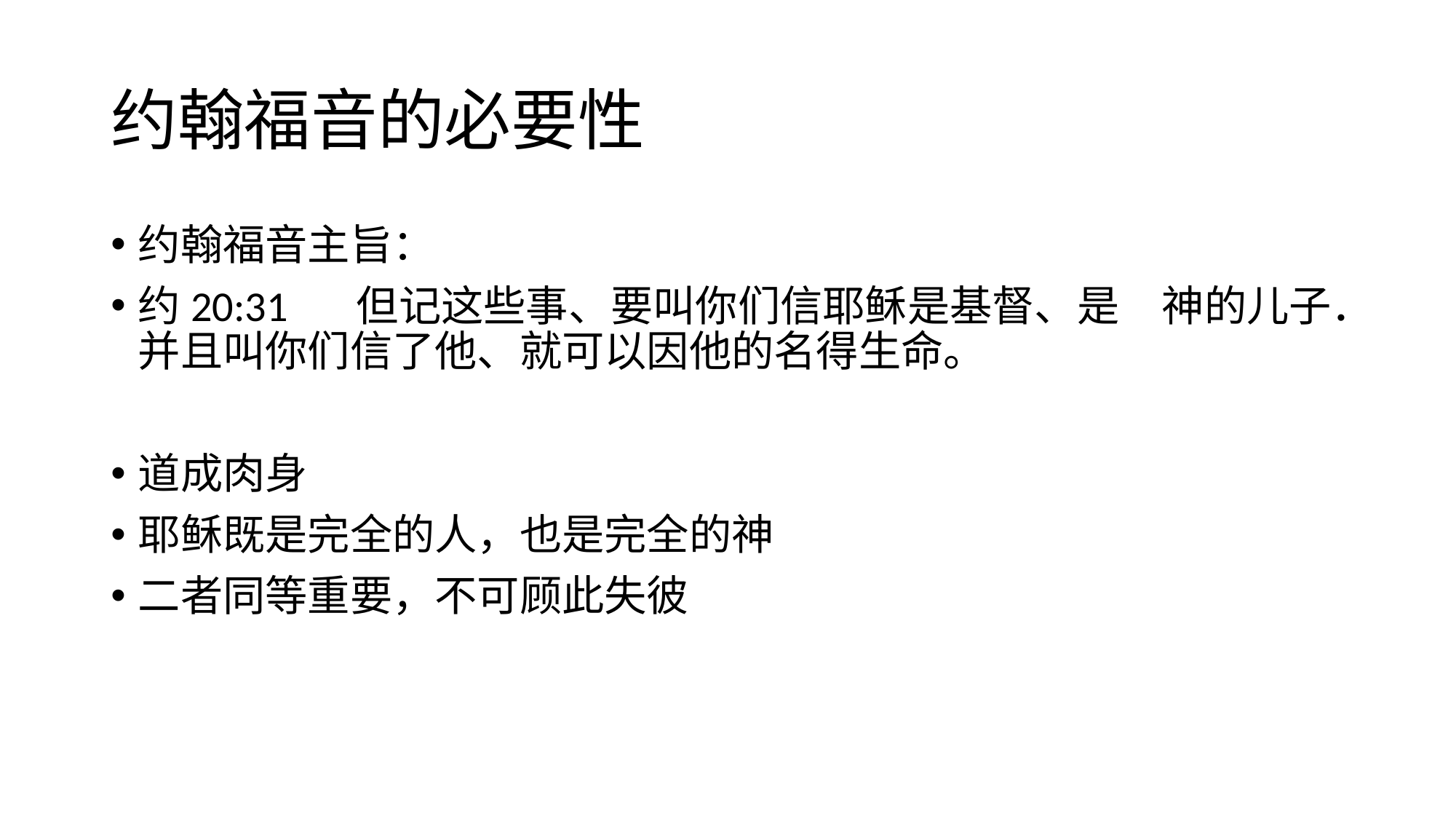

# 约翰福音的必要性
约翰福音主旨：
约20:31	但记这些事、要叫你们信耶稣是基督、是　神的儿子．并且叫你们信了他、就可以因他的名得生命。

道成肉身
耶稣既是完全的人，也是完全的神
二者同等重要，不可顾此失彼